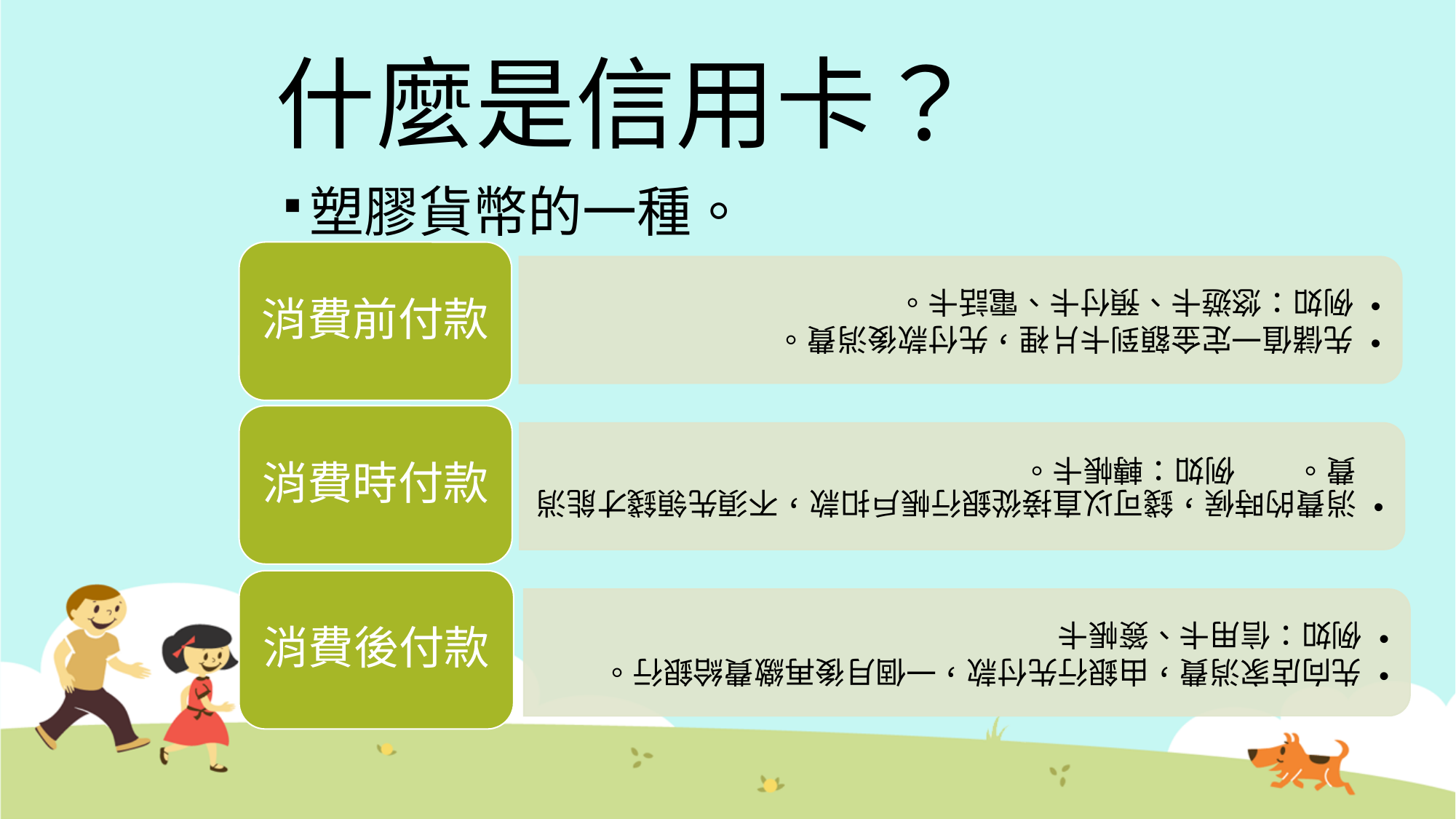

# 什麼是信用卡？
塑膠貨幣的一種。
先儲值一定金額到卡片裡，先付款後消費。
例如：悠遊卡、預付卡、電話卡。
消費前付款
消費的時候，錢可以直接從銀行帳戶扣款，不須先領錢才能消費。　　例如：轉帳卡。
消費時付款
先向店家消費，由銀行先付款，一個月後再繳費給銀行。
例如：信用卡、簽帳卡
消費後付款